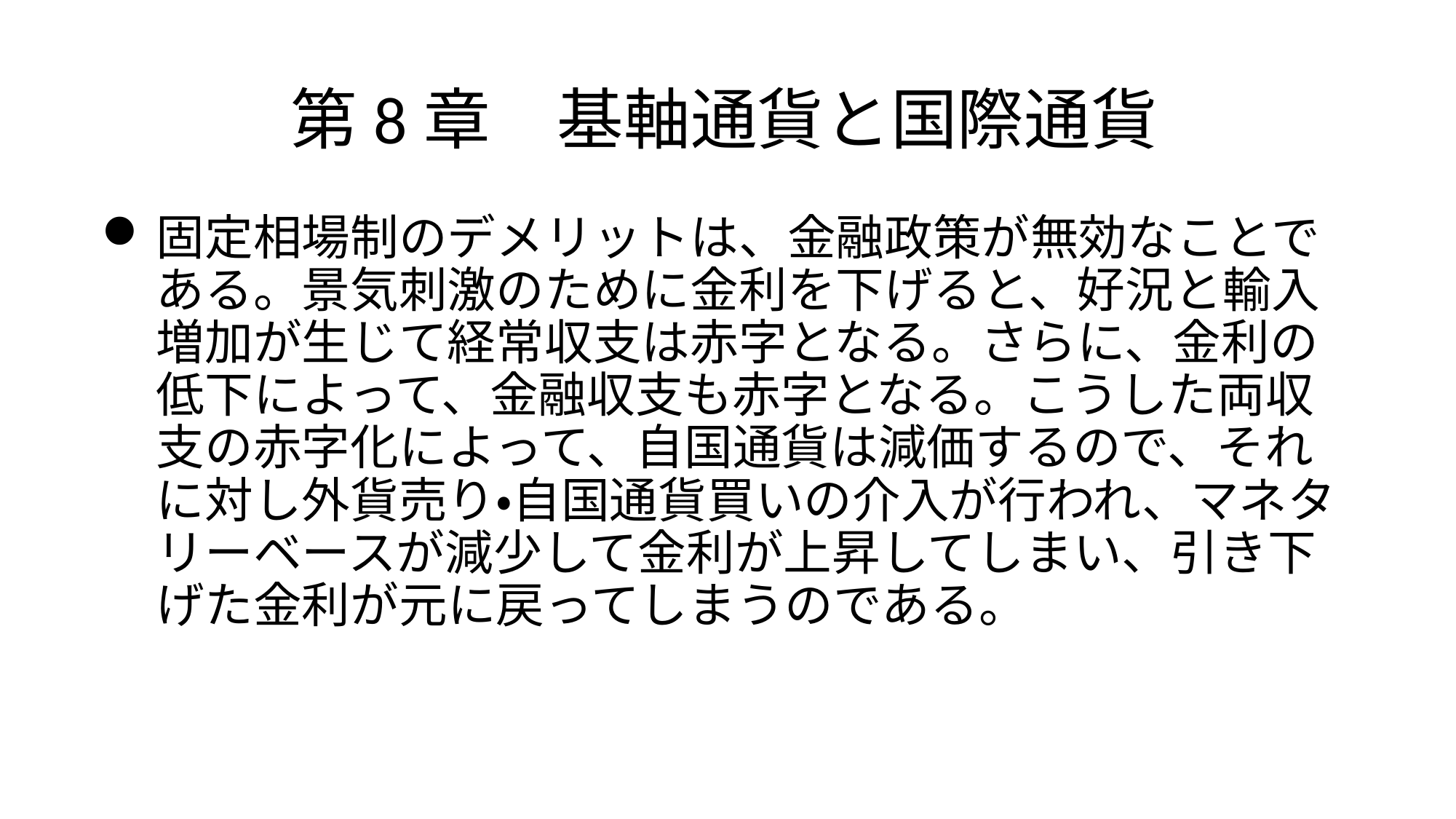

# 第8章　基軸通貨と国際通貨
固定相場制のデメリットは、金融政策が無効なことである。景気刺激のために金利を下げると、好況と輸入増加が生じて経常収支は赤字となる。さらに、金利の低下によって、金融収支も赤字となる。こうした両収支の赤字化によって、自国通貨は減価するので、それに対し外貨売り・自国通貨買いの介入が行われ、マネタリーベースが減少して金利が上昇してしまい、引き下げた金利が元に戻ってしまうのである。